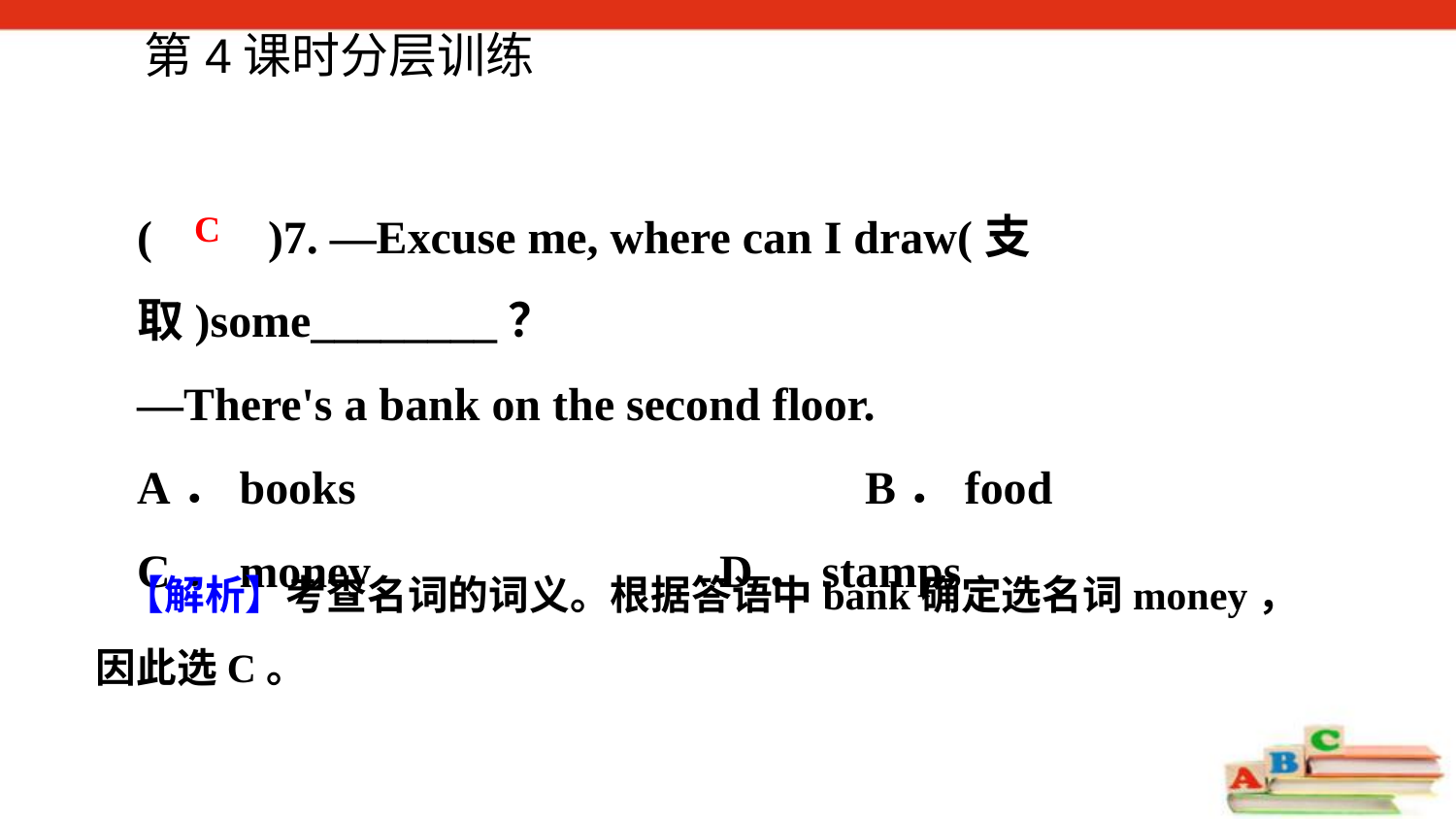

第4课时分层训练
(　　)7. —Excuse me, where can I draw(支取)some________？
—There's a bank on the second floor.
A．books  				B．food
C．money  			D．stamps
C
  【解析】考查名词的词义。根据答语中bank确定选名词money，因此选C。